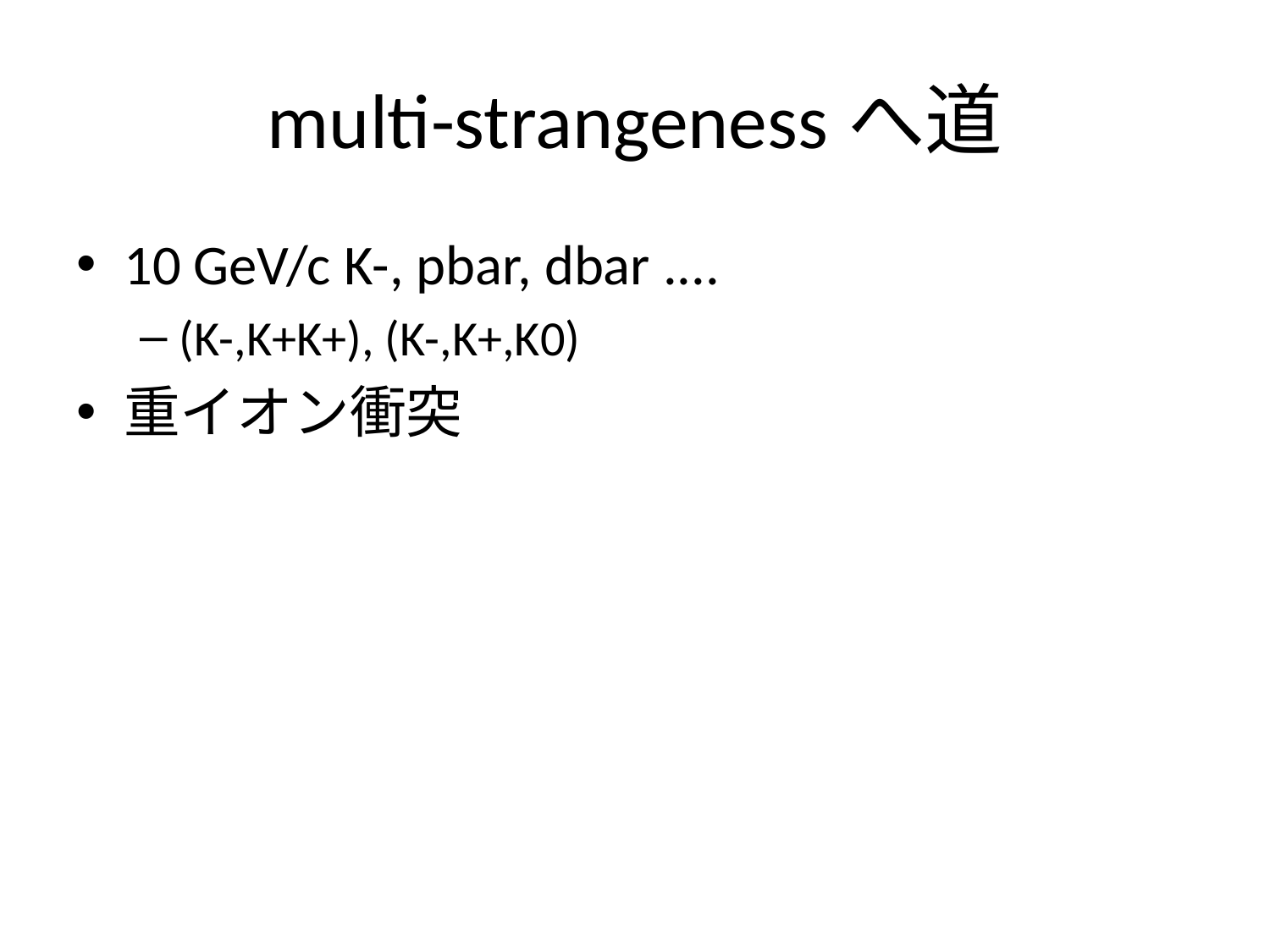

# multi-strangenessへ道
10 GeV/c K-, pbar, dbar ....
(K-,K+K+), (K-,K+,K0)
重イオン衝突